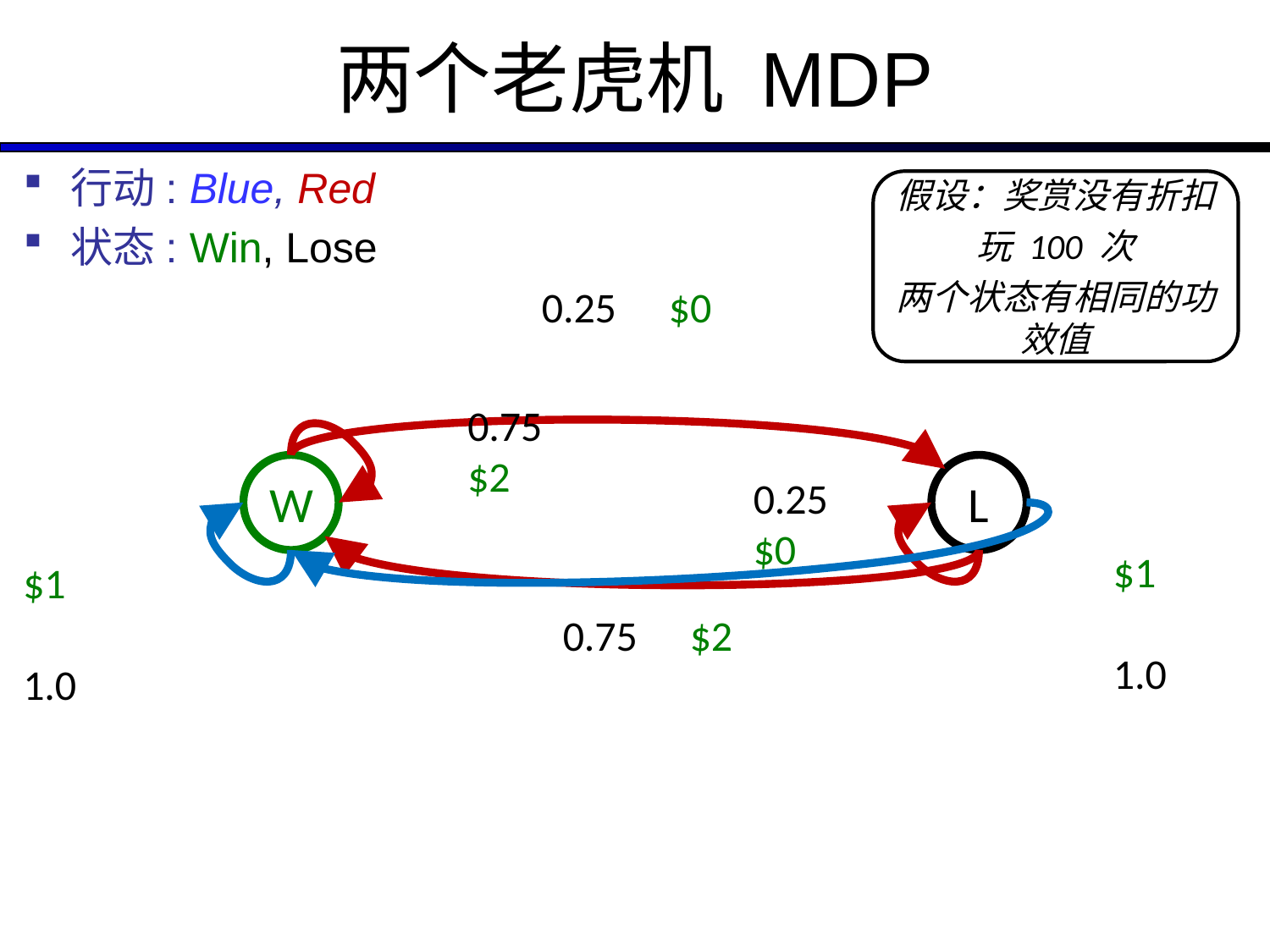

# 两个老虎机 MDP
行动: Blue, Red
状态: Win, Lose
假设：奖赏没有折扣

玩 100 次

两个状态有相同的功效值
0.25 	$0
0.75
$2
W
L
0.25
$0
$1

1.0
$1

1.0
0.75 	$2